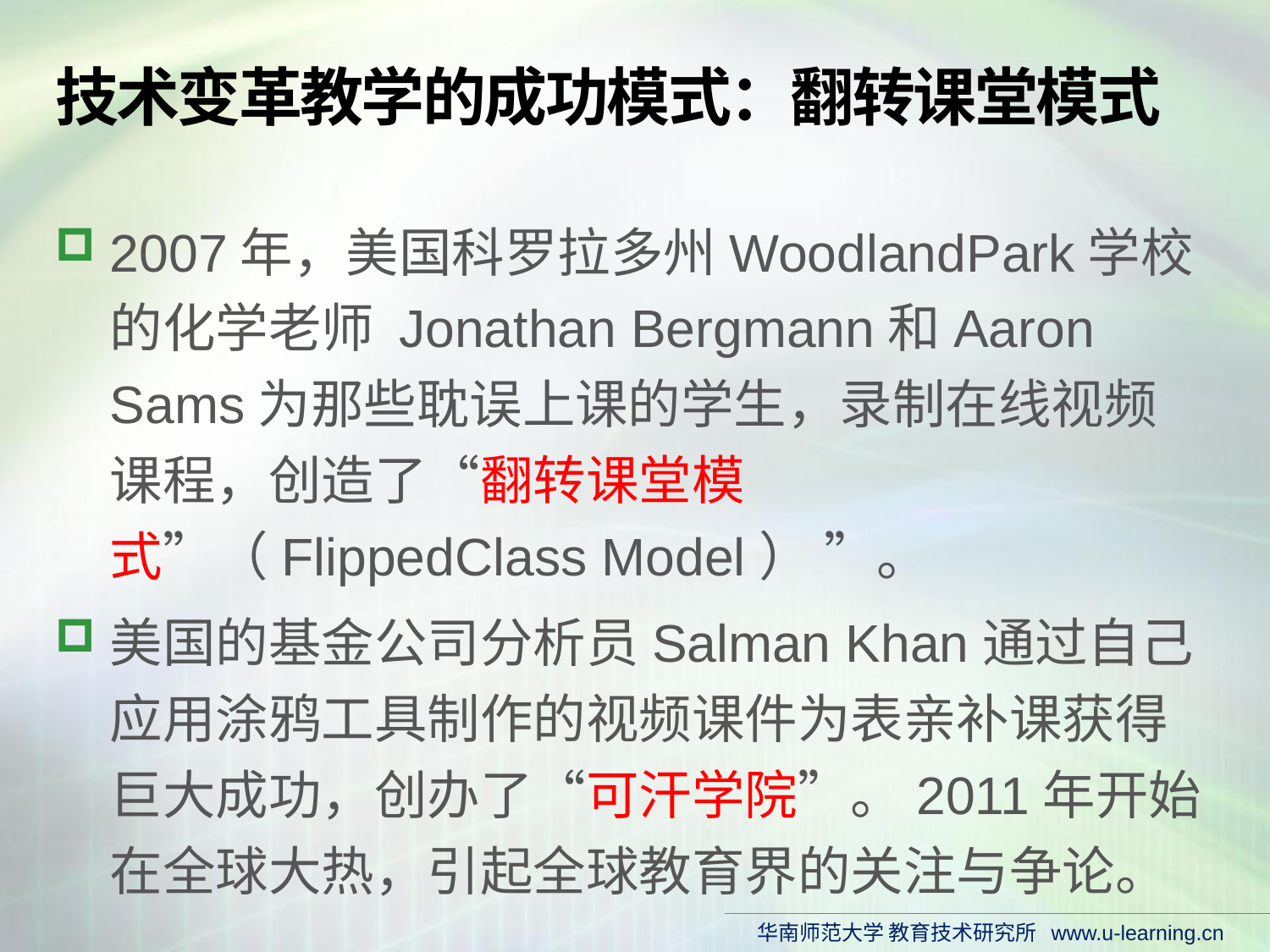

# 技术变革教学的成功模式：翻转课堂模式
2007年，美国科罗拉多州WoodlandPark学校的化学老师 Jonathan Bergmann和Aaron Sams为那些耽误上课的学生，录制在线视频课程，创造了“翻转课堂模式”（FlippedClass Model） ”。
美国的基金公司分析员Salman Khan通过自己应用涂鸦工具制作的视频课件为表亲补课获得巨大成功，创办了“可汗学院”。2011年开始在全球大热，引起全球教育界的关注与争论。